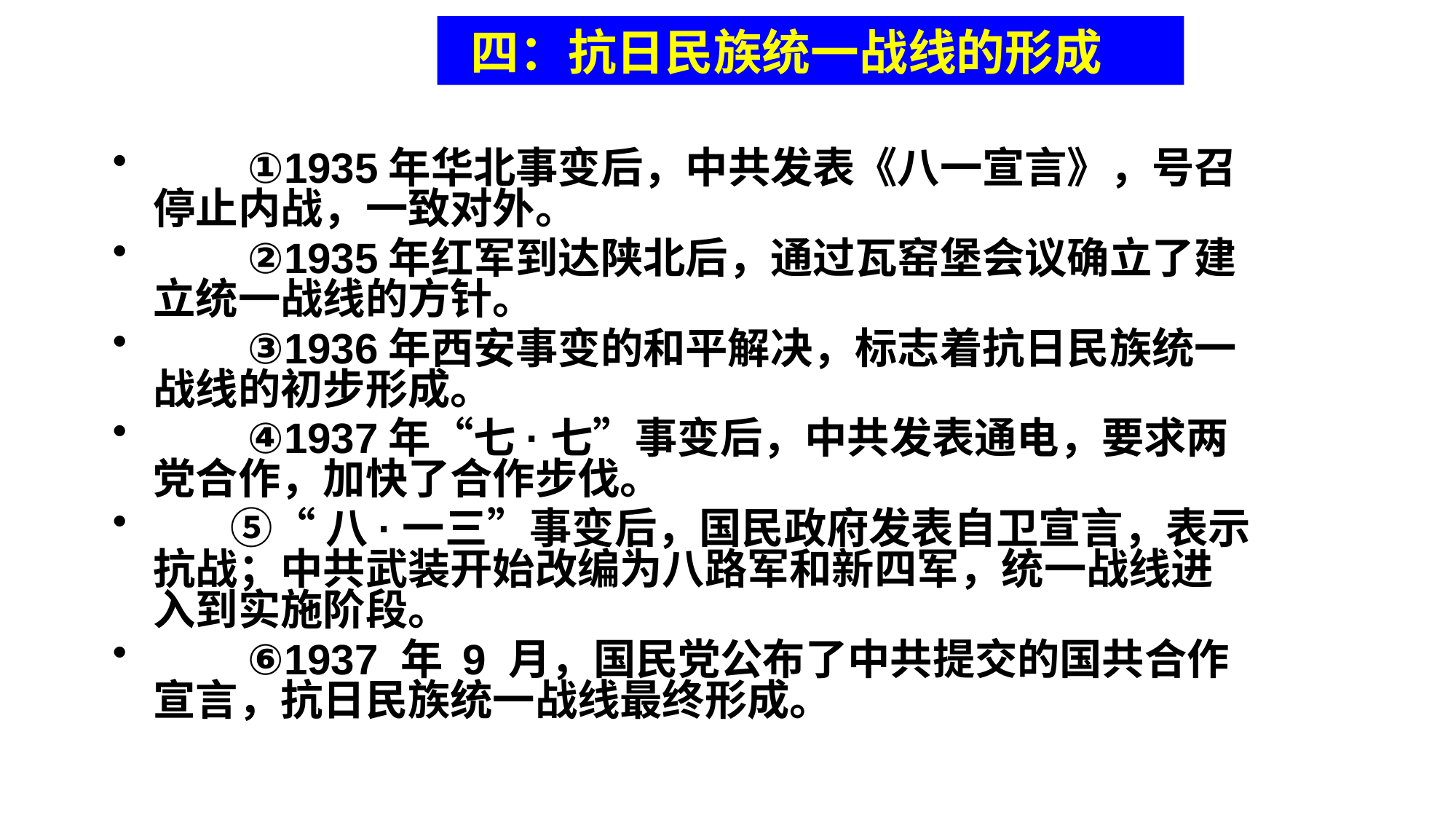

四：抗日民族统一战线的形成

        ①1935年华北事变后，中共发表《八一宣言》，号召停止内战，一致对外。
        ②1935年红军到达陕北后，通过瓦窑堡会议确立了建立统一战线的方针。
        ③1936年西安事变的和平解决，标志着抗日民族统一战线的初步形成。
        ④1937年“七·七”事变后，中共发表通电，要求两党合作，加快了合作步伐。
        ⑤“八·一三”事变后，国民政府发表自卫宣言，表示抗战；中共武装开始改编为八路军和新四军，统一战线进 入到实施阶段。
        ⑥1937 年 9 月，国民党公布了中共提交的国共合作宣言，抗日民族统一战线最终形成。